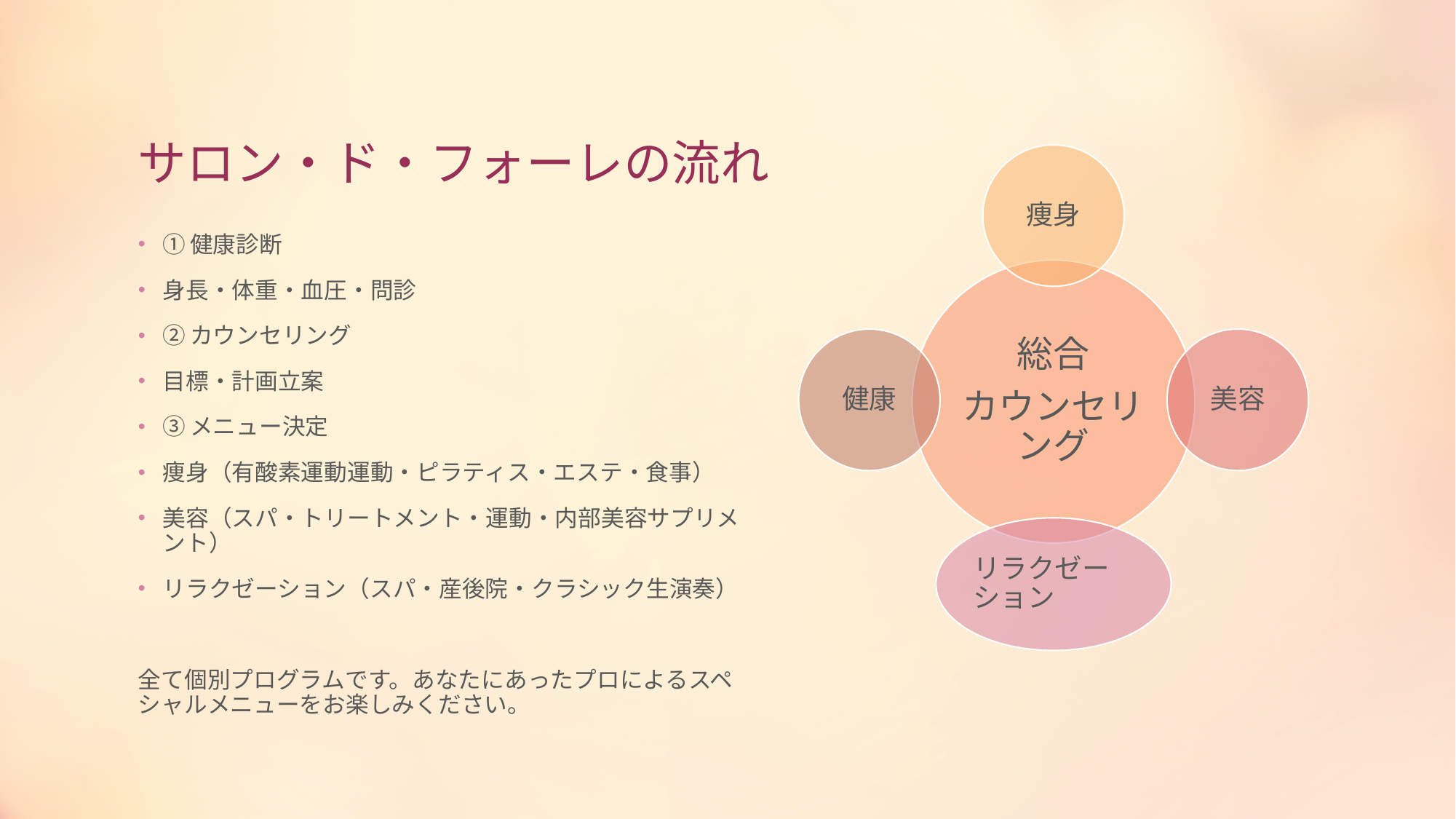

# サロン・ド・フォーレの流れ
総合
カウンセリング
痩身
美容
リラクゼーション
健康
①健康診断
身長・体重・血圧・問診
②カウンセリング
目標・計画立案
③メニュー決定
痩身（有酸素運動運動・ピラティス・エステ・食事）
美容（スパ・トリートメント・運動・内部美容サプリメント）
リラクゼーション（スパ・産後院・クラシック生演奏）

全て個別プログラムです。あなたにあったプロによるスペシャルメニューをお楽しみください。